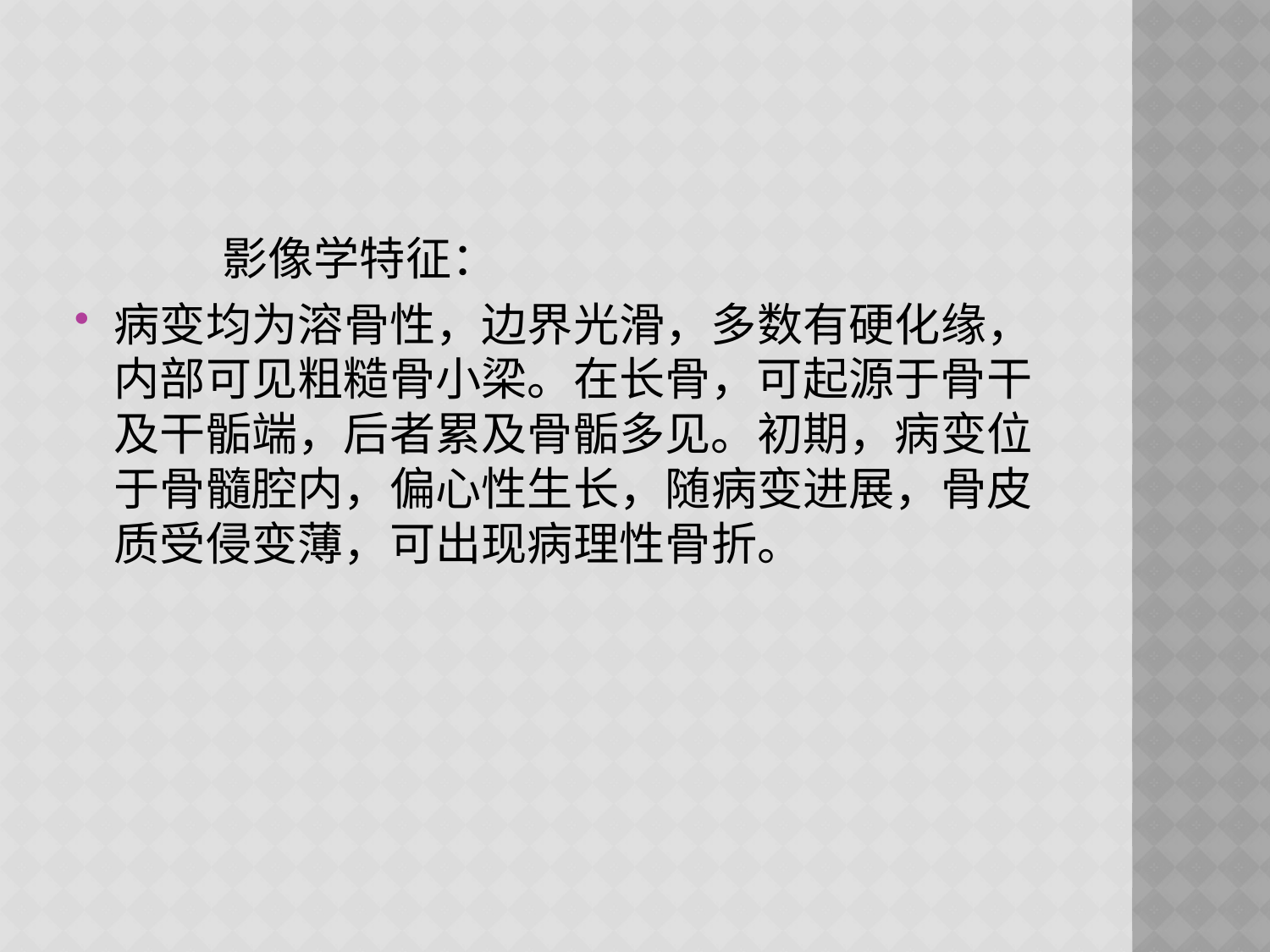

#
             影像学特征：
病变均为溶骨性，边界光滑，多数有硬化缘，内部可见粗糙骨小梁。在长骨，可起源于骨干及干骺端，后者累及骨骺多见。初期，病变位于骨髓腔内，偏心性生长，随病变进展，骨皮质受侵变薄，可出现病理性骨折。